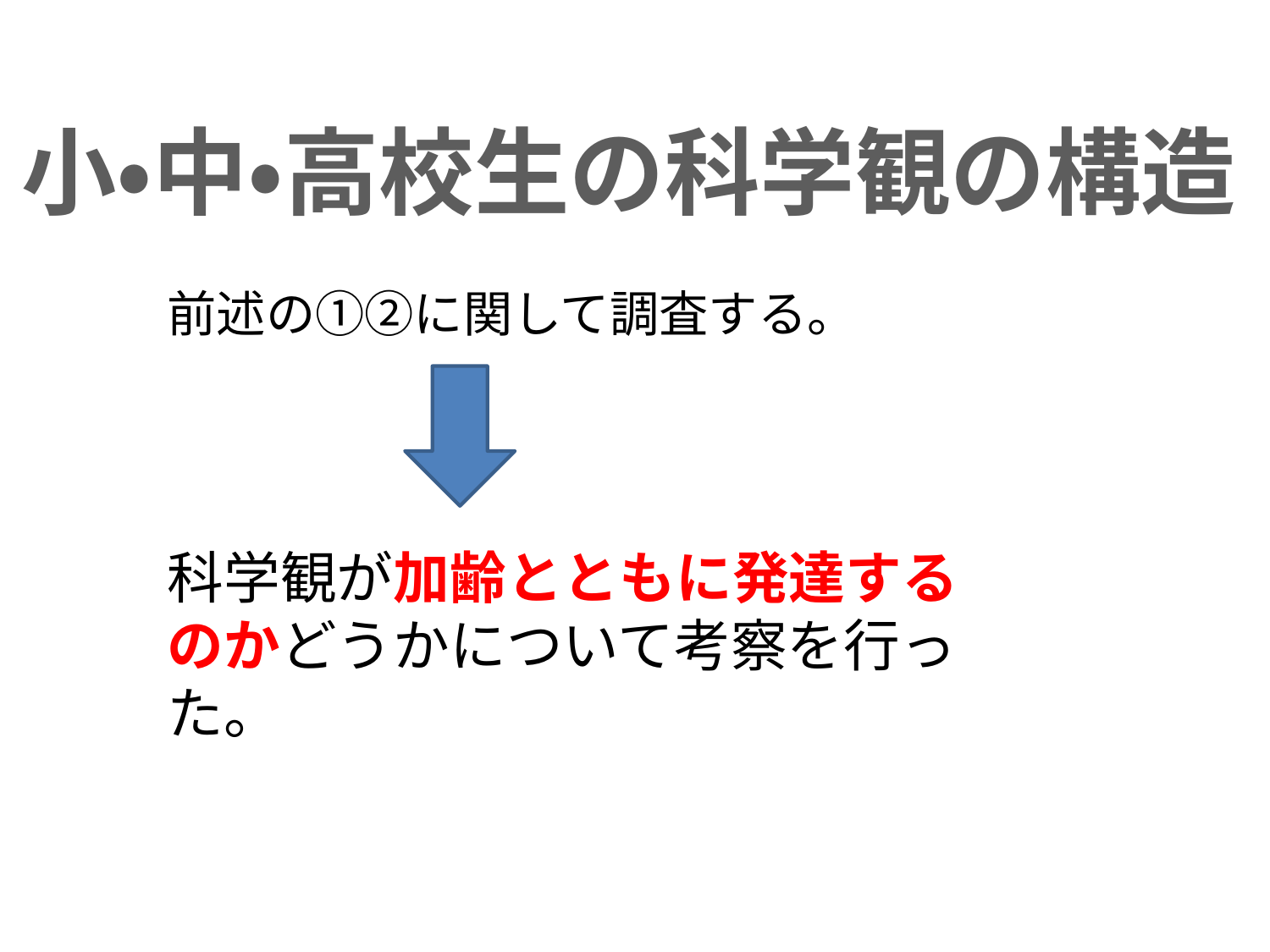

小・中・高校生の科学観の構造
前述の①②に関して調査する。

科学観が加齢とともに発達するのかどうかについて考察を行った。